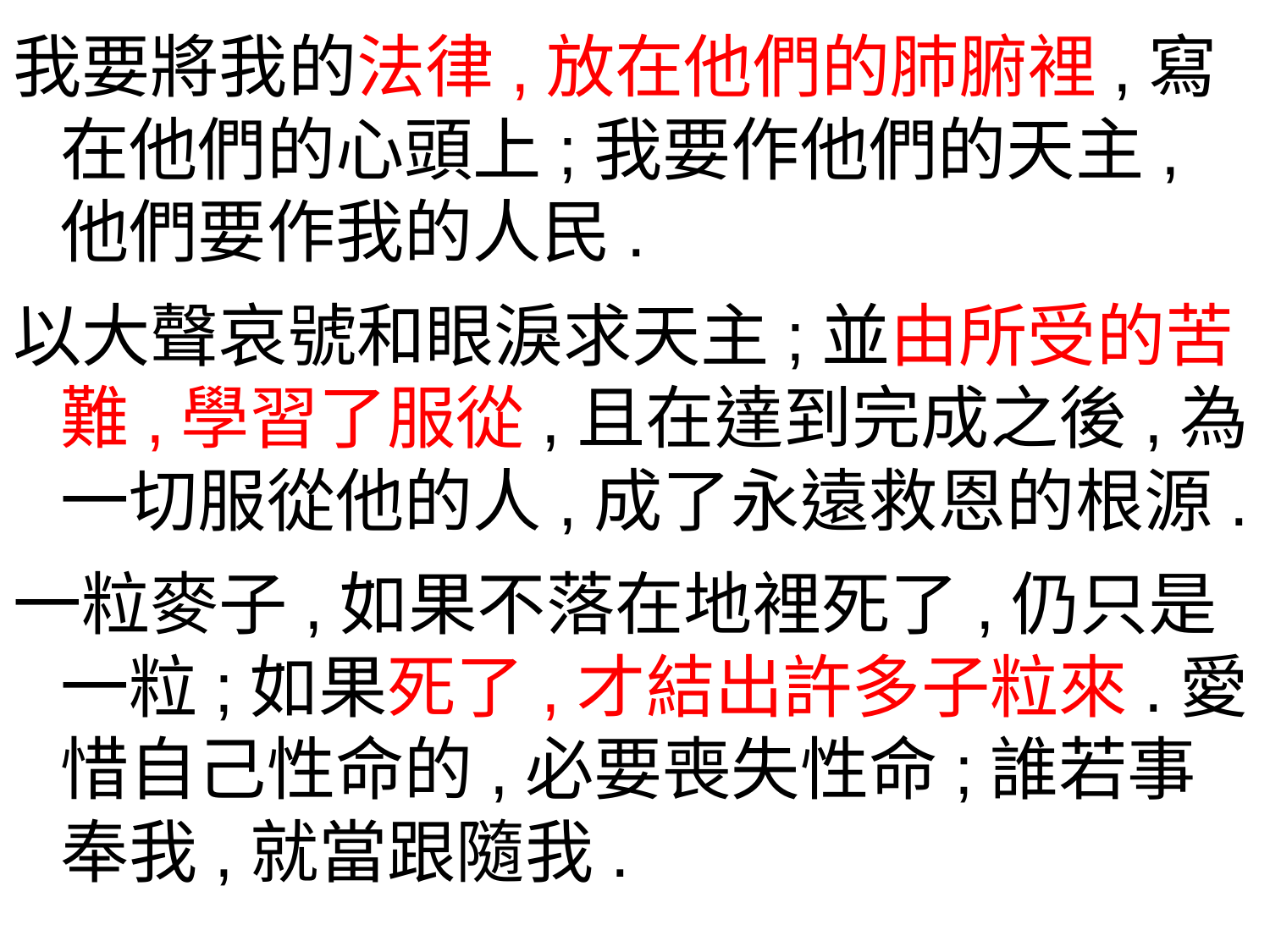

我要將我的法律,放在他們的肺腑裡,寫在他們的心頭上;我要作他們的天主,他們要作我的人民.
以大聲哀號和眼淚求天主;並由所受的苦難,學習了服從,且在達到完成之後,為一切服從他的人,成了永遠救恩的根源.
一粒麥子,如果不落在地裡死了,仍只是一粒;如果死了,才結出許多子粒來.愛惜自己性命的,必要喪失性命;誰若事奉我,就當跟隨我.